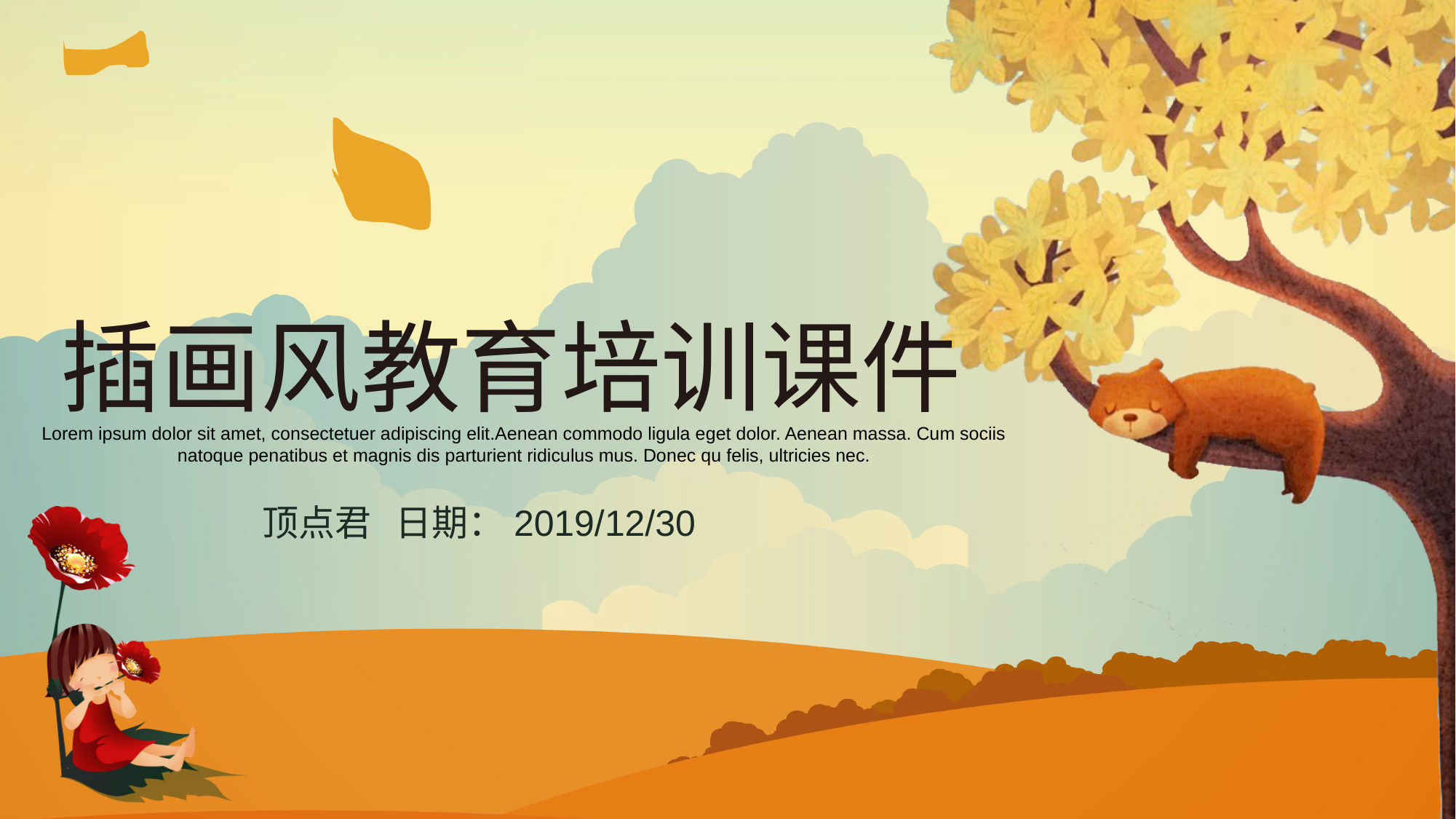

插画风教育培训课件
Lorem ipsum dolor sit amet, consectetuer adipiscing elit.Aenean commodo ligula eget dolor. Aenean massa. Cum sociis natoque penatibus et magnis dis parturient ridiculus mus. Donec qu felis, ultricies nec.
顶点君   日期：2019/12/30